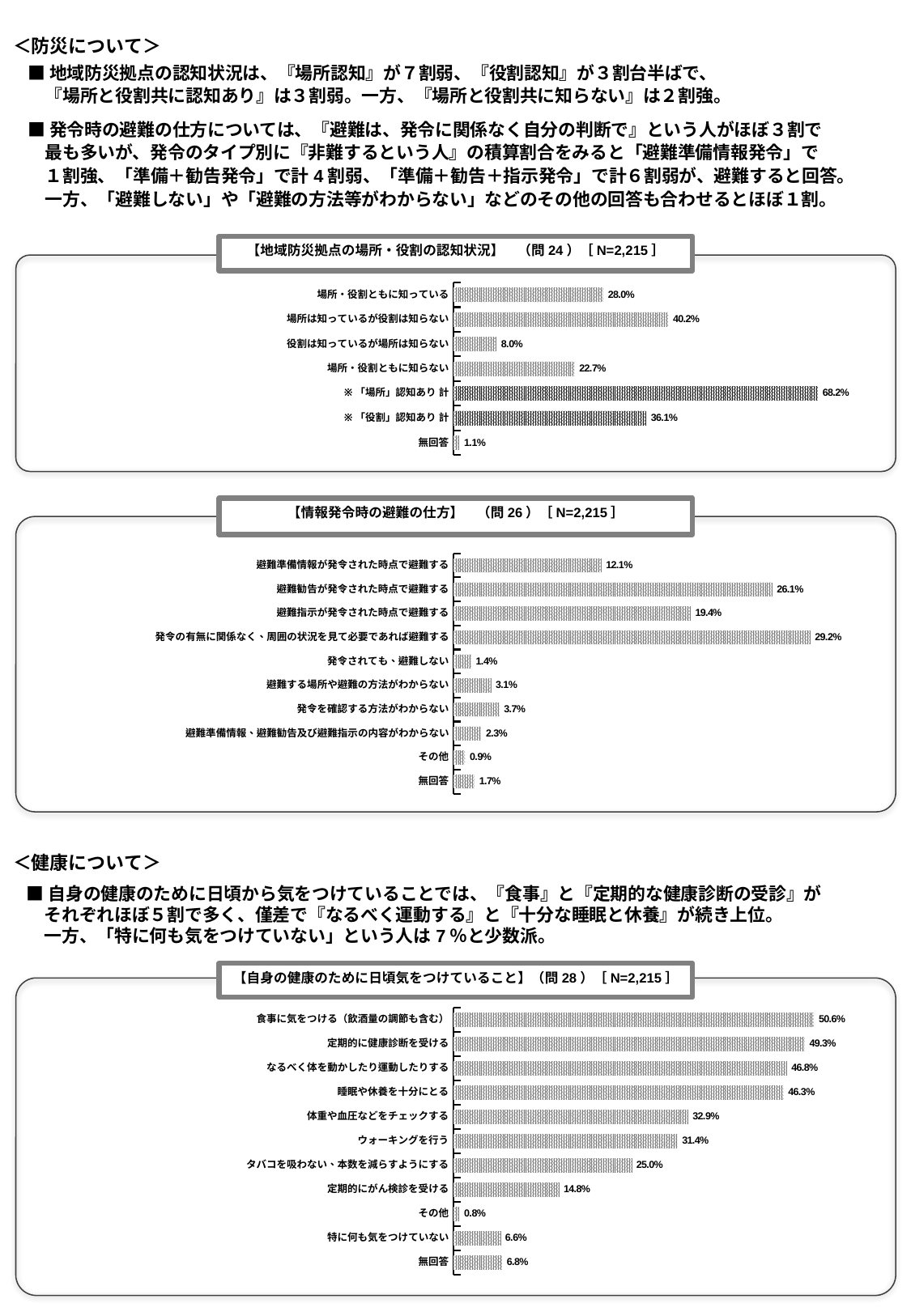

＜防災について＞
■地域防災拠点の認知状況は、『場所認知』が７割弱、『役割認知』が３割台半ばで、
　『場所と役割共に認知あり』は３割弱。一方、『場所と役割共に知らない』は２割強。
■発令時の避難の仕方については、『避難は、発令に関係なく自分の判断で』という人がほぼ３割で
　最も多いが、発令のタイプ別に『非難するという人』の積算割合をみると「避難準備情報発令」で
　１割強、「準備＋勧告発令」で計4割弱、「準備＋勧告＋指示発令」で計６割弱が、避難すると回答。
　一方、「避難しない」や「避難の方法等がわからない」などのその他の回答も合わせるとほぼ１割。
【地域防災拠点の場所・役割の認知状況】　（問24）［N=2,215］

### Chart

| Category |  |
|---|---|
| 場所・役割ともに知っている | 0.280361173814898 |
| 場所は知っているが役割は知らない | 0.401805869074492 |
| 役割は知っているが場所は知らない | 0.0803611738148984 |
| 場所・役割ともに知らない | 0.226636568848758 |
| ※「場所」認知あり 計 | 0.68216704288939 |
| ※「役割」認知あり 計 | 0.360722347629797 |
| 無回答 | 0.0108352144469526 |
【情報発令時の避難の仕方】　（問26）［N=2,215］

### Chart

| Category |  |
|---|---|
| 避難準備情報が発令された時点で避難する | 0.120993227990971 |
| 避難勧告が発令された時点で避難する | 0.260948081264108 |
| 避難指示が発令された時点で避難する | 0.194130925507901 |
| 発令の有無に関係なく、周囲の状況を見て必要であれば避難する | 0.292099322799097 |
| 発令されても、避難しない | 0.0144469525959368 |
| 避難する場所や避難の方法がわからない | 0.0306997742663657 |
| 発令を確認する方法がわからない | 0.0374717832957111 |
| 避難準備情報、避難勧告及び避難指示の内容がわからない | 0.0225733634311512 |
| その他 | 0.00948081264108352 |
| 無回答 | 0.0171557562076749 |
＜健康について＞
■自身の健康のために日頃から気をつけていることでは、『食事』と『定期的な健康診断の受診』が
　それぞれほぼ５割で多く、僅差で『なるべく運動する』と『十分な睡眠と休養』が続き上位。
　一方、「特に何も気をつけていない」という人は7％と少数派。
【自身の健康のために日頃気をつけていること】（問28）［N=2,215］

### Chart

| Category |  |
|---|---|
| 食事に気をつける（飲酒量の調節も含む） | 0.506094808126411 |
| 定期的に健康診断を受ける | 0.493002257336343 |
| なるべく体を動かしたり運動したりする | 0.467720090293454 |
| 睡眠や休養を十分にとる | 0.463205417607223 |
| 体重や血圧などをチェックする | 0.329119638826185 |
| ウォーキングを行う | 0.314221218961625 |
| タバコを吸わない、本数を減らすようにする | 0.250112866817156 |
| 定期的にがん検診を受ける | 0.148081264108352 |
| その他 | 0.00812641083521444 |
| 特に何も気をつけていない | 0.0659142212189616 |
| 無回答 | 0.0681715575620767 |